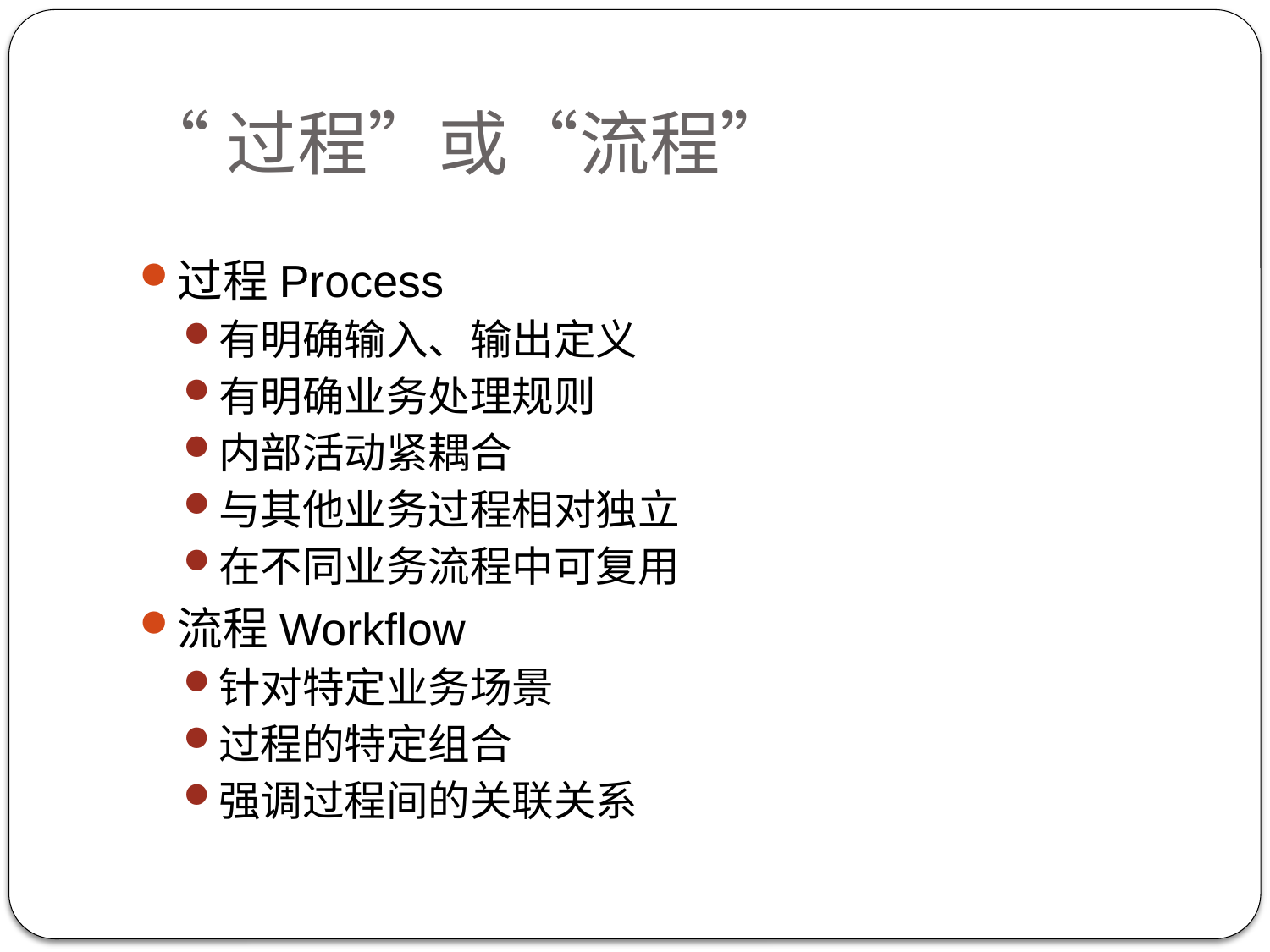

# “过程”或“流程”
过程Process
有明确输入、输出定义
有明确业务处理规则
内部活动紧耦合
与其他业务过程相对独立
在不同业务流程中可复用
流程Workflow
针对特定业务场景
过程的特定组合
强调过程间的关联关系